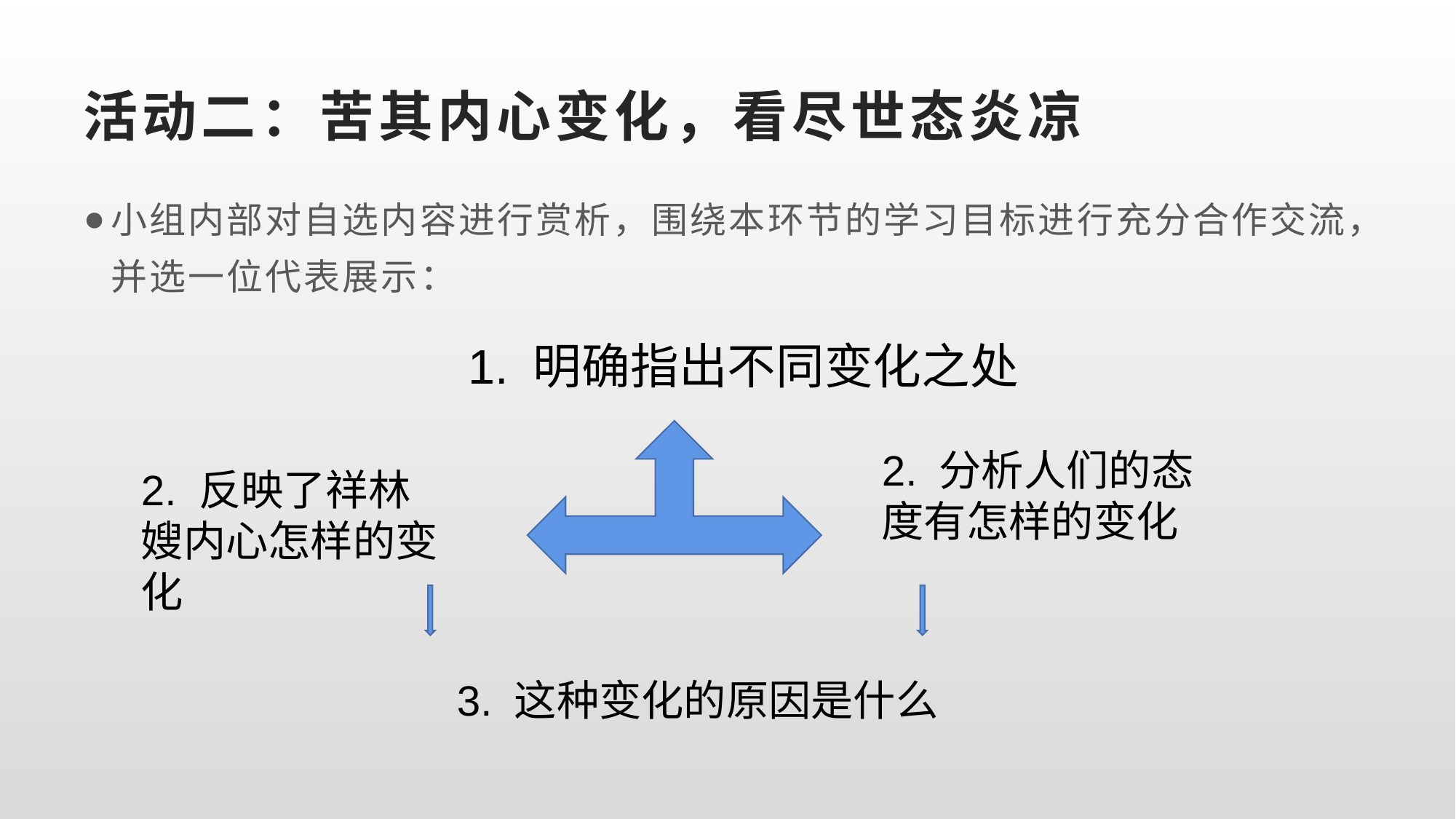

# 活动二：苦其内心变化，看尽世态炎凉
小组内部对自选内容进行赏析，围绕本环节的学习目标进行充分合作交流，并选一位代表展示：
1. 明确指出不同变化之处

2. 分析人们的态度有怎样的变化
2. 反映了祥林嫂内心怎样的变化

3. 这种变化的原因是什么